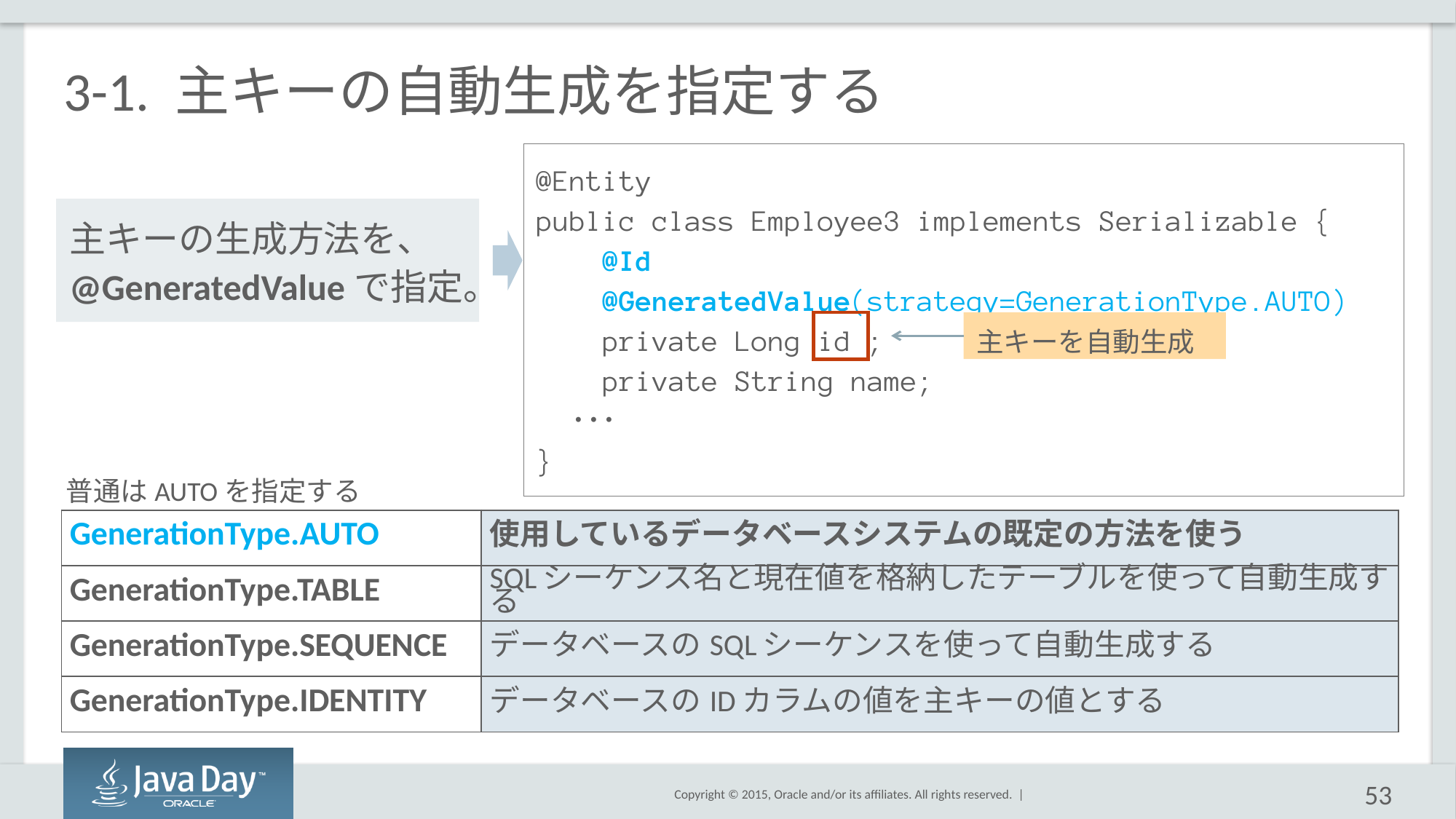

# 3-1. 主キーの自動生成を指定する
@Entity
public class Employee3 implements Serializable {
    @Id
    @GeneratedValue(strategy=GenerationType.AUTO)
    private Long id ;
    private String name;
    ･･･
}

主キーの生成方法を、@GeneratedValueで指定。

主キーを自動生成
普通はAUTOを指定する

| GenerationType.AUTO | 使用しているデータベースシステムの既定の方法を使う |
| --- | --- |
| GenerationType.TABLE | SQLシーケンス名と現在値を格納したテーブルを使って自動生成する |
| GenerationType.SEQUENCE | データベースのSQLシーケンスを使って自動生成する |
| GenerationType.IDENTITY | データベースのIDカラムの値を主キーの値とする |
53